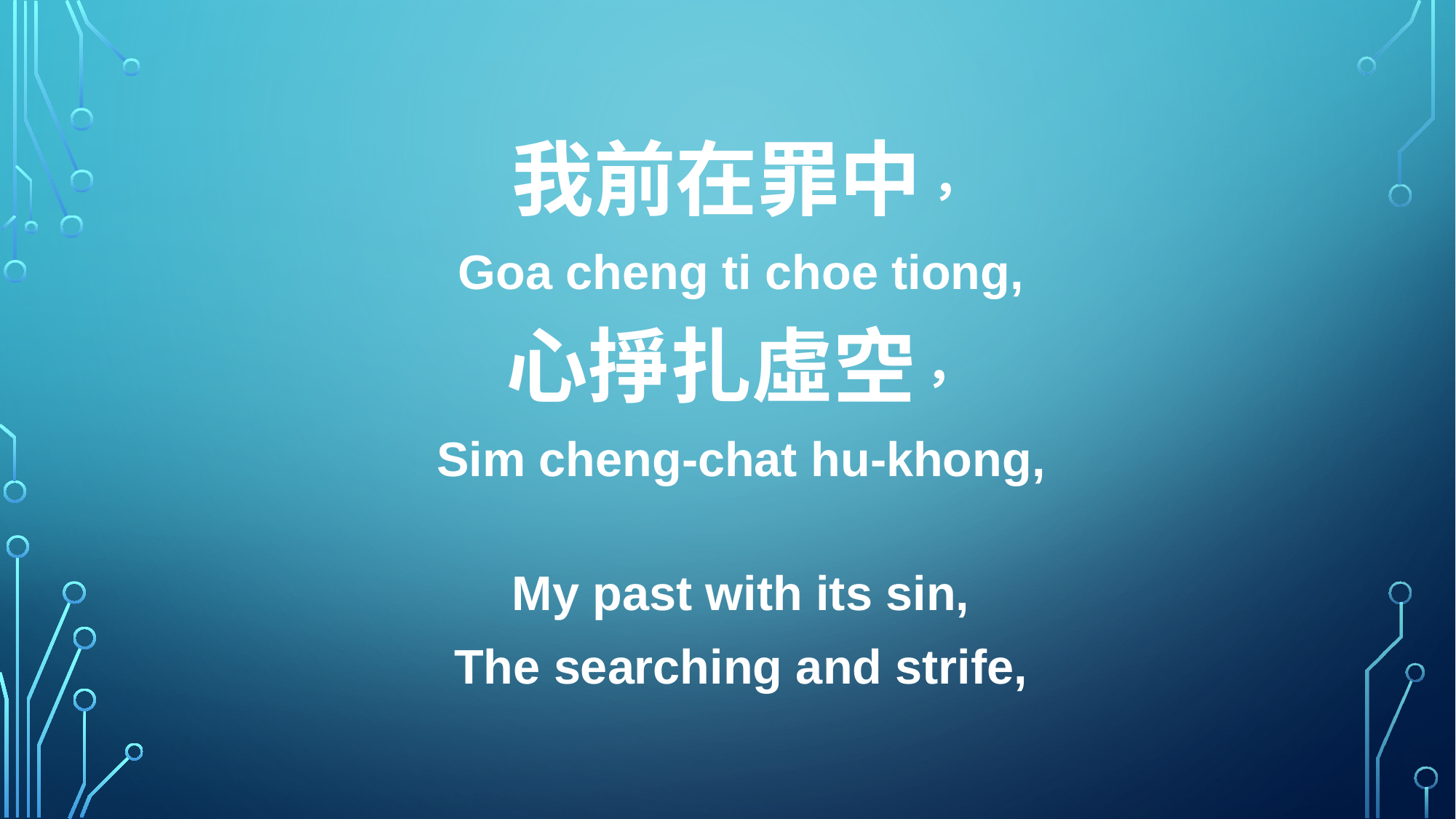

我前在罪中，
Goa cheng ti choe tiong,
心掙扎虛空，
Sim cheng-chat hu-khong,

My past with its sin,
The searching and strife,